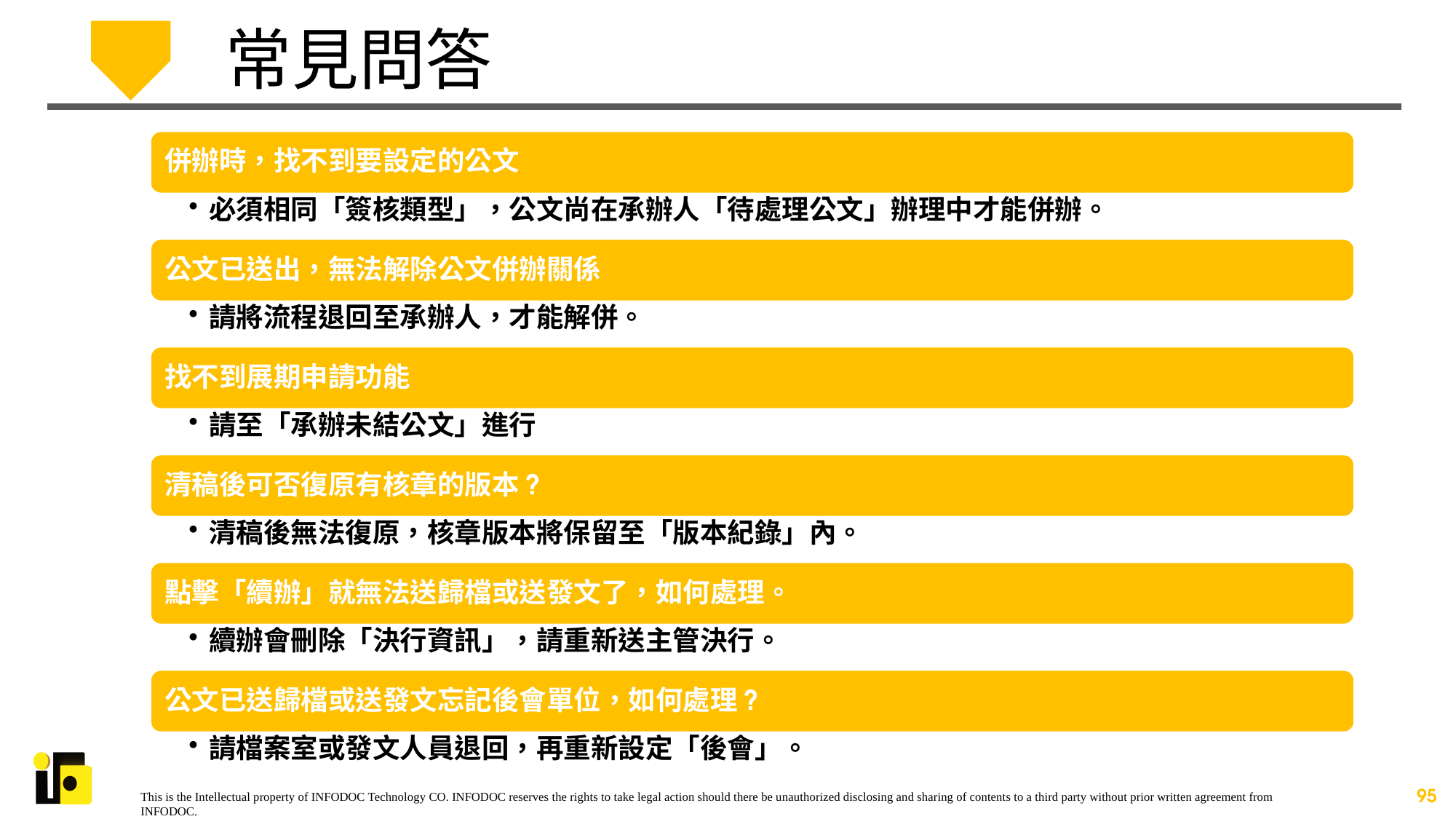

# 常見問答
併辦時，找不到要設定的公文
必須相同「簽核類型」，公文尚在承辦人「待處理公文」辦理中才能併辦。
公文已送出，無法解除公文併辦關係
請將流程退回至承辦人，才能解併。
找不到展期申請功能
請至「承辦未結公文」進行
清稿後可否復原有核章的版本?
清稿後無法復原，核章版本將保留至「版本紀錄」內。
點擊「續辦」就無法送歸檔或送發文了，如何處理。
續辦會刪除「決行資訊」，請重新送主管決行。
公文已送歸檔或送發文忘記後會單位，如何處理?
請檔案室或發文人員退回，再重新設定「後會」。
95